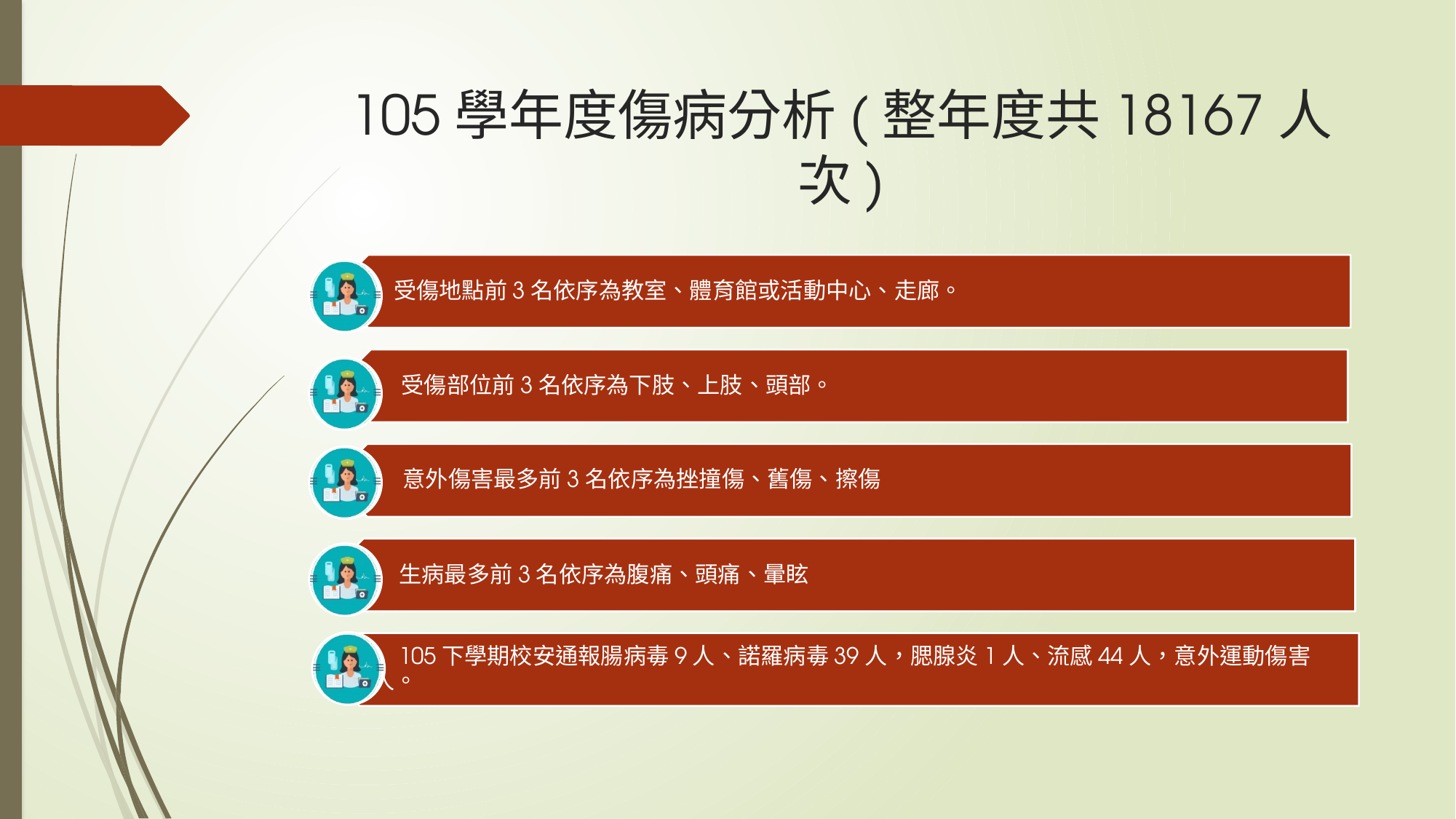

# 105學年度傷病分析(整年度共18167人次)
     受傷地點前3名依序為教室、體育館或活動中心、走廊。
      受傷部位前3名依序為下肢、上肢、頭部。
       意外傷害最多前3名依序為挫撞傷、舊傷、擦傷
       生病最多前3名依序為腹痛、頭痛、暈眩
       105下學期校安通報腸病毒9人、諾羅病毒39人，腮腺炎1人、流感44人，意外運動傷害5人。